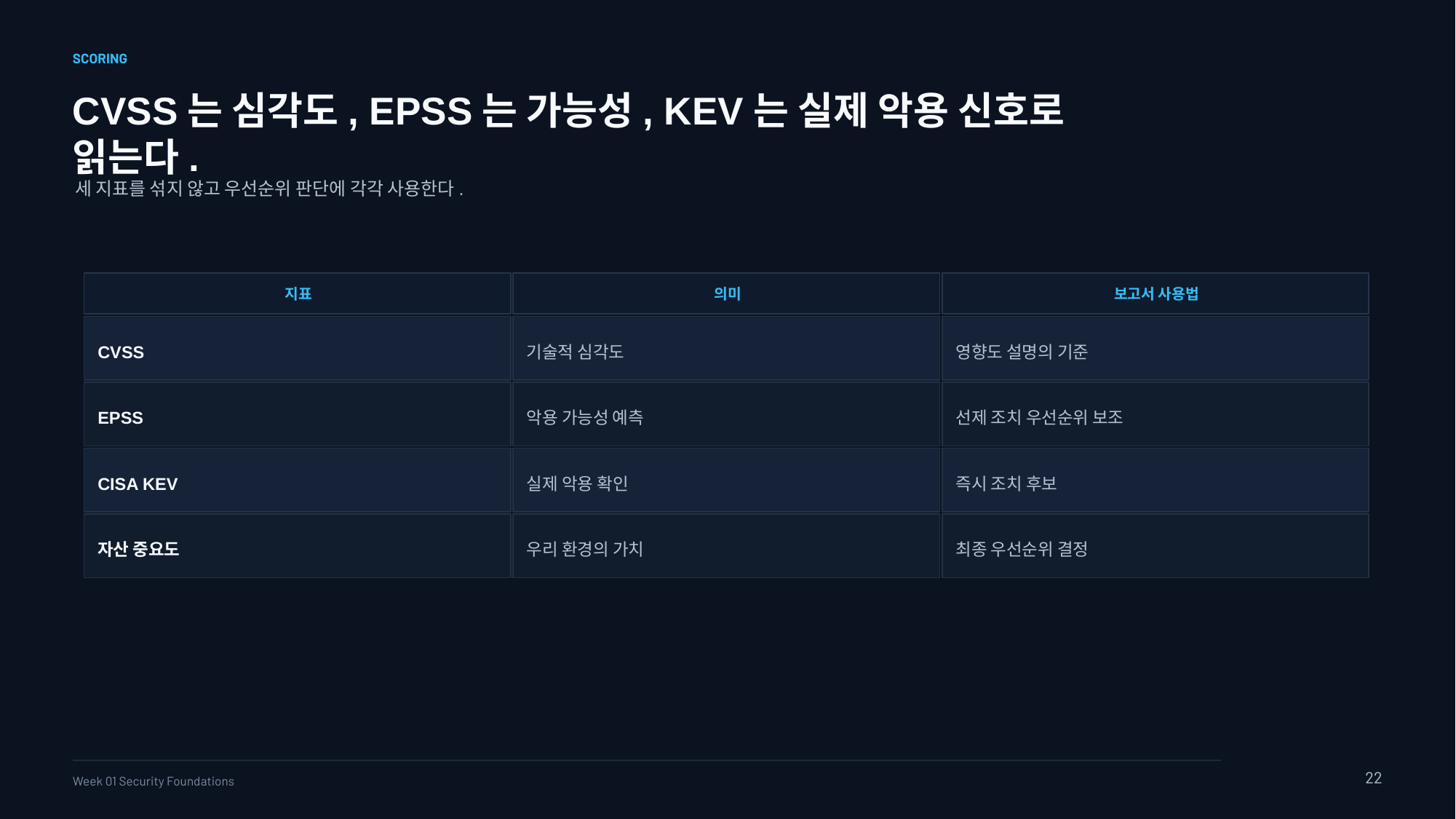

SCORING
CVSS는 심각도, EPSS는 가능성, KEV는 실제 악용 신호로 읽는다.
세 지표를 섞지 않고 우선순위 판단에 각각 사용한다.

지표
의미
보고서 사용법

CVSS
기술적 심각도
영향도 설명의 기준

EPSS
악용 가능성 예측
선제 조치 우선순위 보조

CISA KEV
실제 악용 확인
즉시 조치 후보

자산 중요도
우리 환경의 가치
최종 우선순위 결정

22
Week 01 Security Foundations